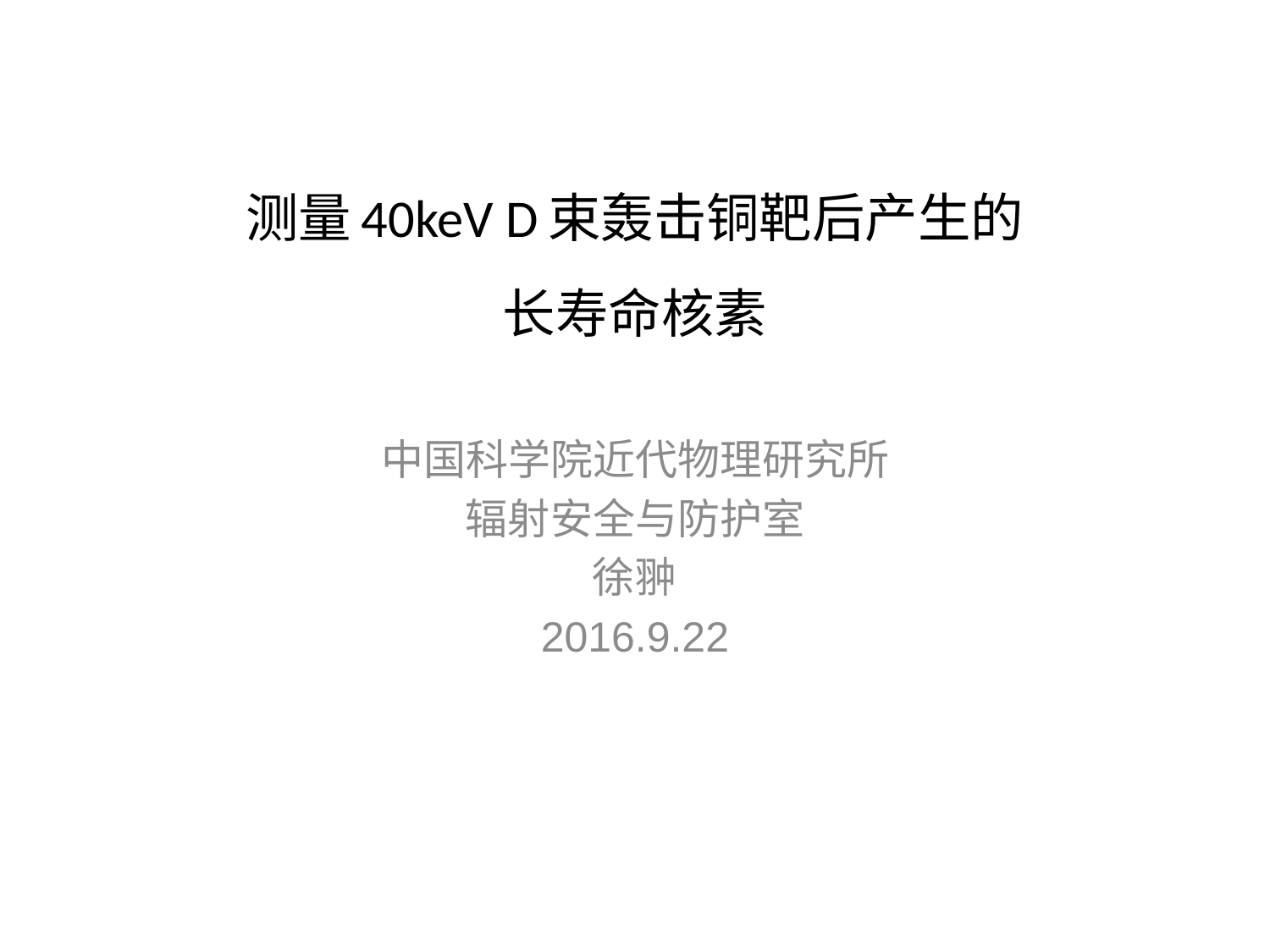

# 测量40keV D束轰击铜靶后产生的 长寿命核素
中国科学院近代物理研究所
辐射安全与防护室
徐翀
2016.9.22